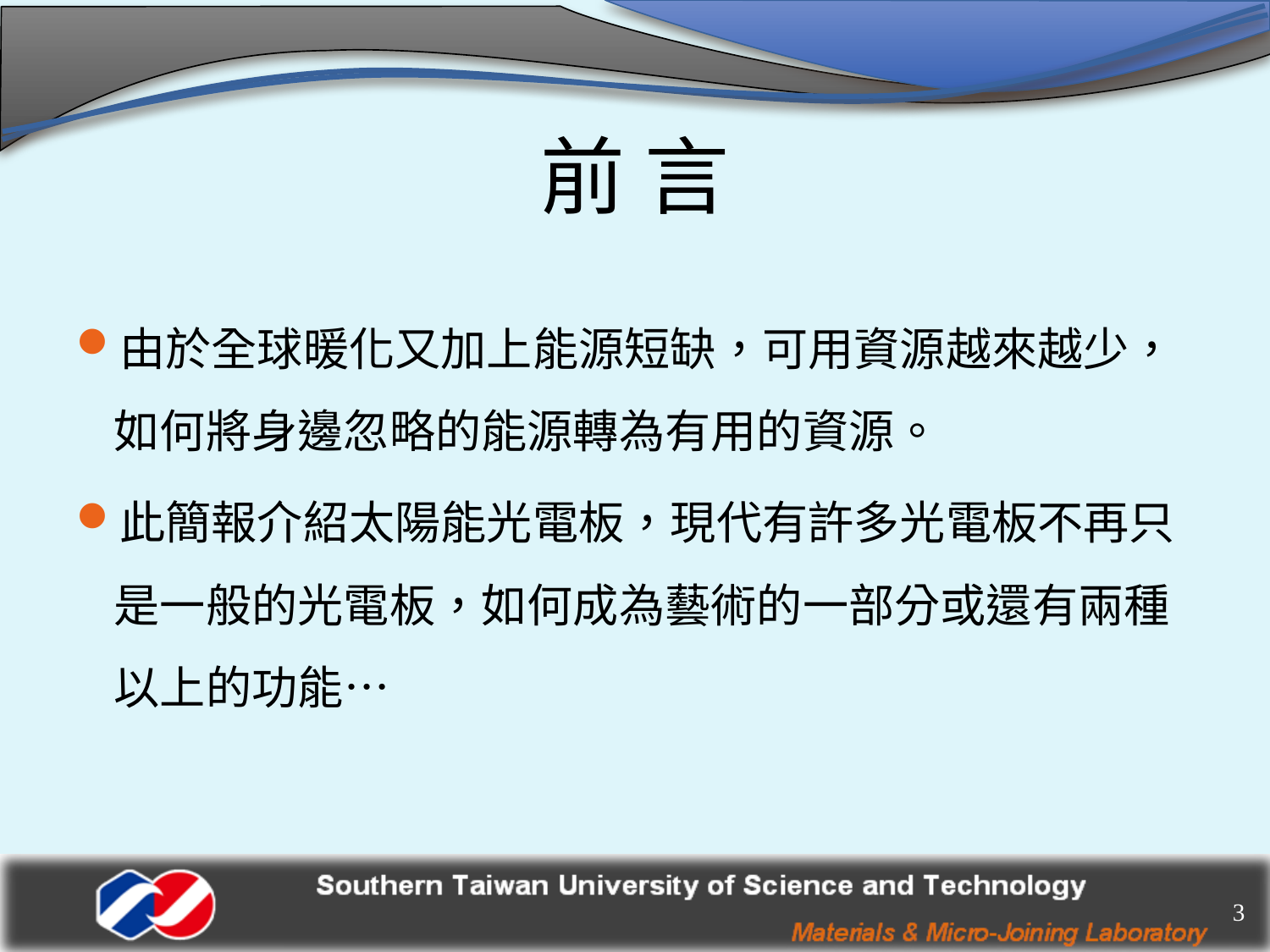

# 前 言
由於全球暖化又加上能源短缺，可用資源越來越少，如何將身邊忽略的能源轉為有用的資源。
此簡報介紹太陽能光電板，現代有許多光電板不再只是一般的光電板，如何成為藝術的一部分或還有兩種以上的功能…
3